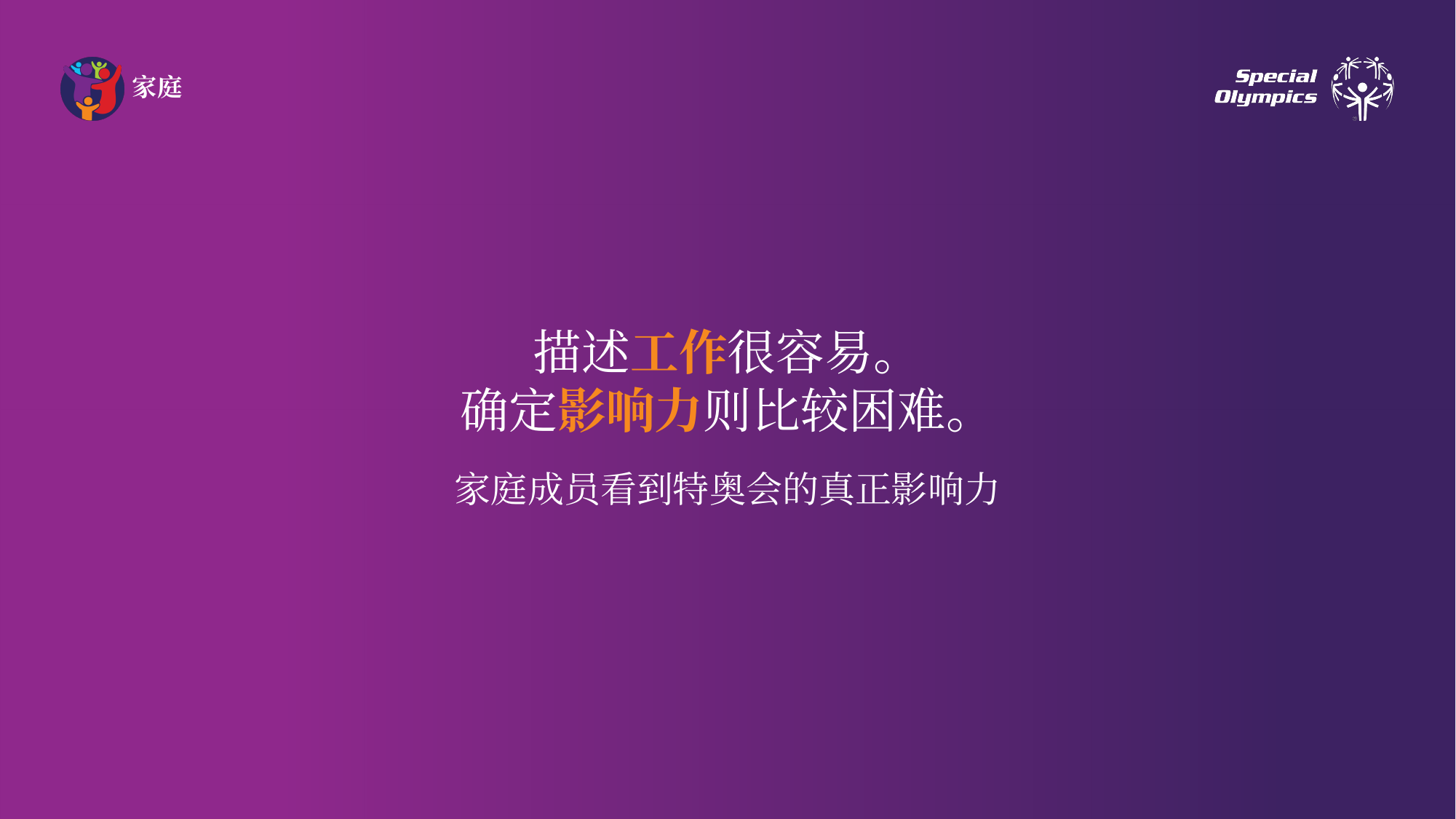

描述工作很容易。
确定影响力则比较困难。
家庭成员看到特奥会的真正影响力